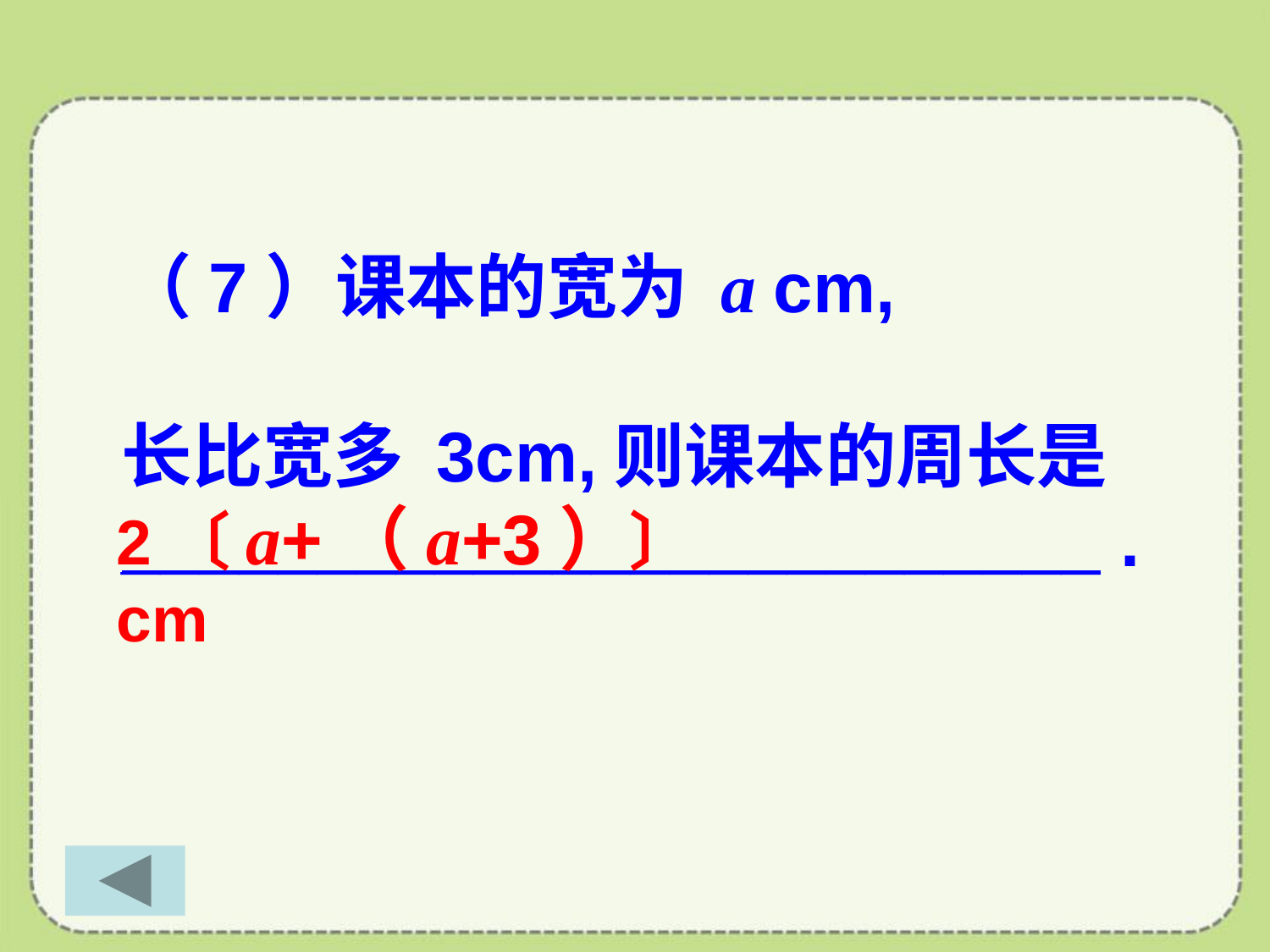

（7）课本的宽为 a cm,

长比宽多 3cm,则课本的周长是_________________________ .
2〔a+（a+3）〕cm